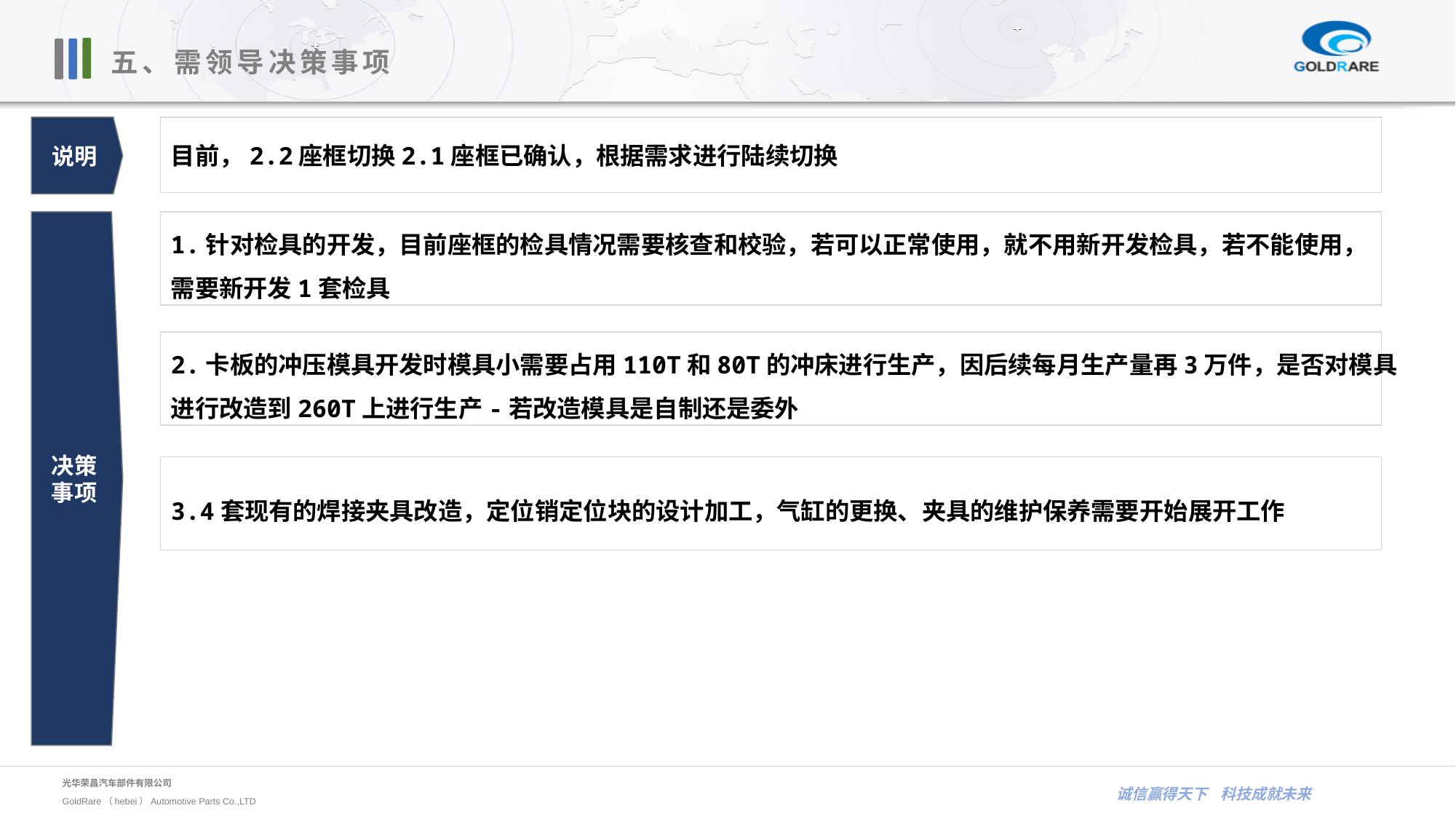

五、需领导决策事项
说明
目前，2.2座框切换2.1座框已确认，根据需求进行陆续切换
决策
事项
1.针对检具的开发，目前座框的检具情况需要核查和校验，若可以正常使用，就不用新开发检具，若不能使用，
需要新开发1套检具
2.卡板的冲压模具开发时模具小需要占用110T和80T的冲床进行生产，因后续每月生产量再3万件，是否对模具
进行改造到260T上进行生产-若改造模具是自制还是委外
3.4套现有的焊接夹具改造，定位销定位块的设计加工，气缸的更换、夹具的维护保养需要开始展开工作